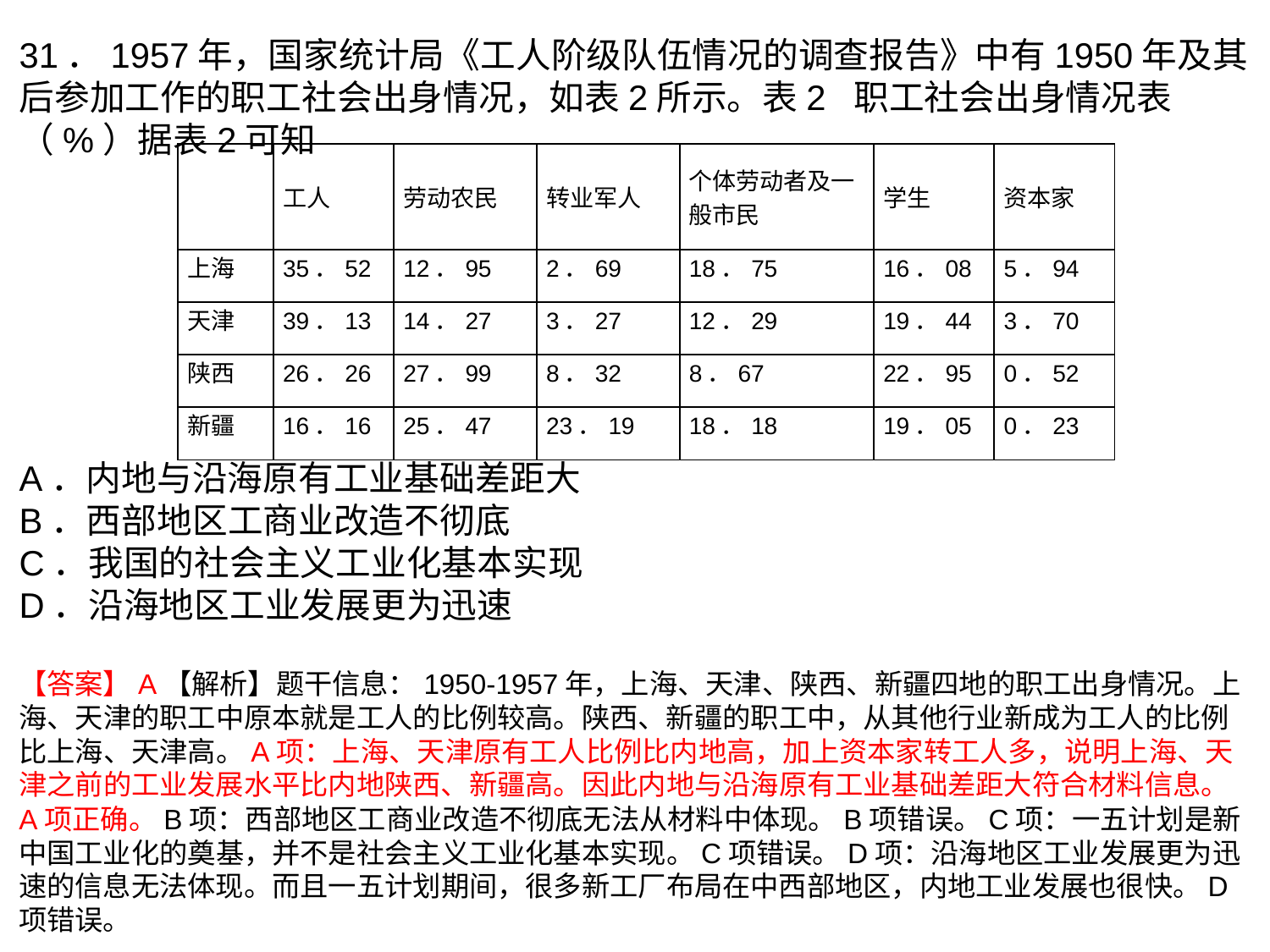

31．1957年，国家统计局《工人阶级队伍情况的调查报告》中有1950年及其后参加工作的职工社会出身情况，如表2所示。表2  职工社会出身情况表 （%）据表2可知

A．内地与沿海原有工业基础差距大
B．西部地区工商业改造不彻底
C．我国的社会主义工业化基本实现
D．沿海地区工业发展更为迅速
|  | 工人 | 劳动农民 | 转业军人 | 个体劳动者及一般市民 | 学生 | 资本家 |
| --- | --- | --- | --- | --- | --- | --- |
| 上海 | 35．52 | 12．95 | 2．69 | 18．75 | 16．08 | 5．94 |
| 天津 | 39．13 | 14．27 | 3．27 | 12．29 | 19．44 | 3．70 |
| 陕西 | 26．26 | 27．99 | 8．32 | 8．67 | 22．95 | 0．52 |
| 新疆 | 16．16 | 25．47 | 23．19 | 18．18 | 19．05 | 0．23 |
【答案】A【解析】题干信息：1950-1957年，上海、天津、陕西、新疆四地的职工出身情况。上海、天津的职工中原本就是工人的比例较高。陕西、新疆的职工中，从其他行业新成为工人的比例比上海、天津高。A项：上海、天津原有工人比例比内地高，加上资本家转工人多，说明上海、天津之前的工业发展水平比内地陕西、新疆高。因此内地与沿海原有工业基础差距大符合材料信息。A项正确。B项：西部地区工商业改造不彻底无法从材料中体现。B项错误。C项：一五计划是新中国工业化的奠基，并不是社会主义工业化基本实现。C项错误。D项：沿海地区工业发展更为迅速的信息无法体现。而且一五计划期间，很多新工厂布局在中西部地区，内地工业发展也很快。D项错误。